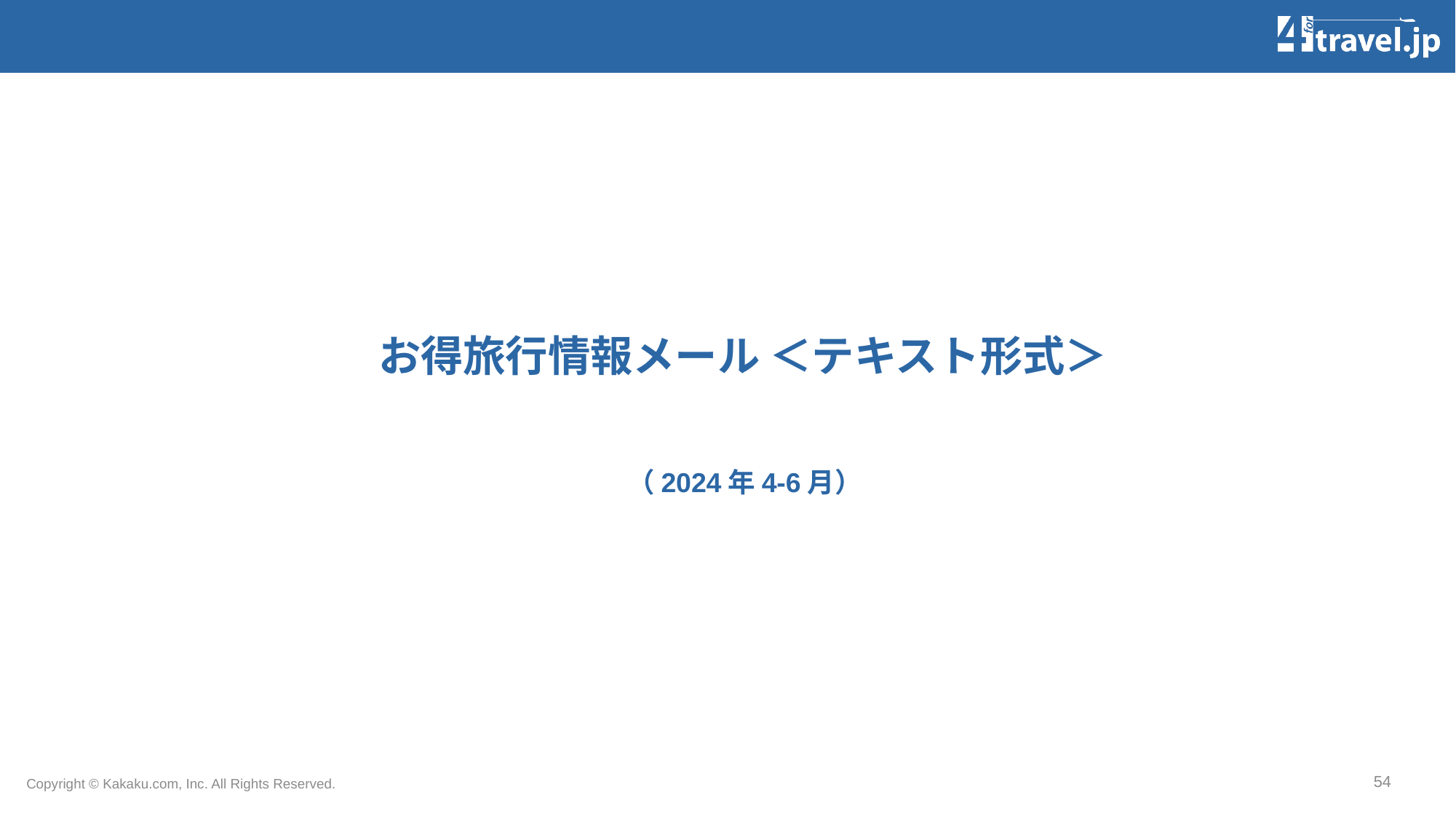

# お得旅行情報メール ＜テキスト形式＞
（2024年4-6月）
54
Copyright © Kakaku.com, Inc. All Rights Reserved.